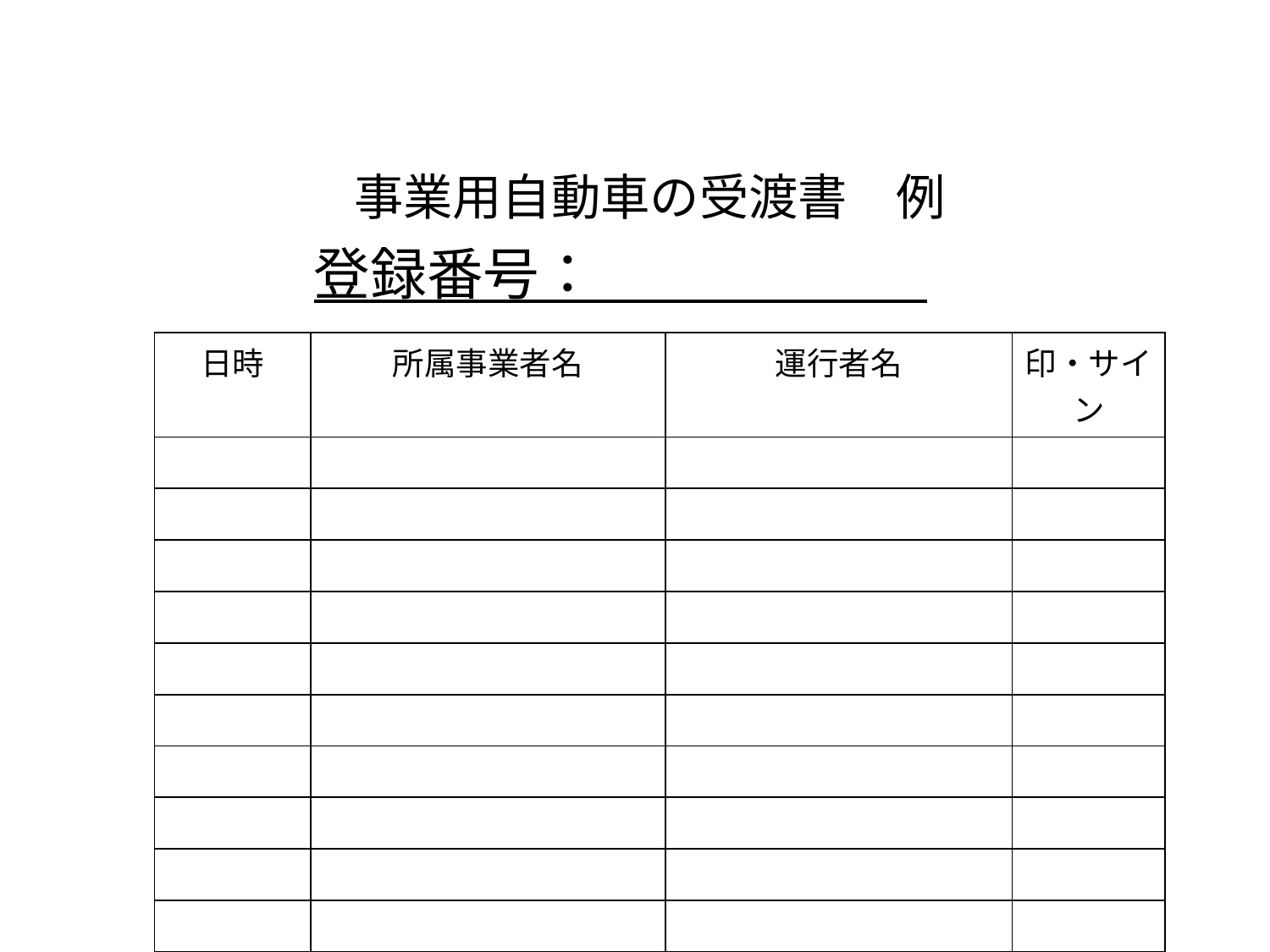

事業用自動車の受渡書　例
登録番号：
| 日時 | 所属事業者名 | 運行者名 | 印・サイン |
| --- | --- | --- | --- |
|  |  |  |  |
|  |  |  |  |
|  |  |  |  |
|  |  |  |  |
|  |  |  |  |
|  |  |  |  |
|  |  |  |  |
|  |  |  |  |
|  |  |  |  |
|  |  |  |  |